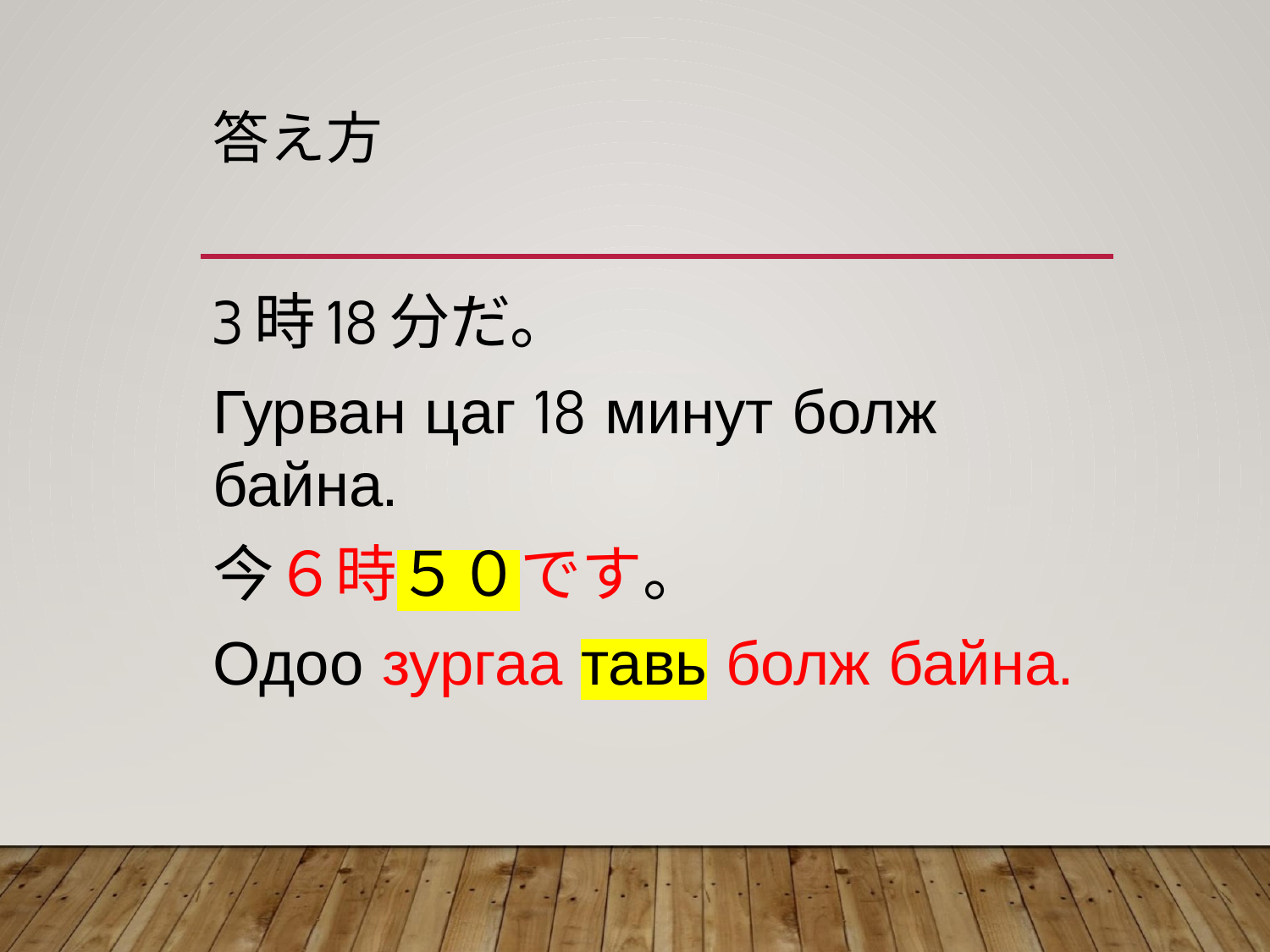

# 答え方
3時18分だ。
Гурван цаг 18 минут болж байна.
今６時５０です。
Одоо зургаа тавь болж байна.